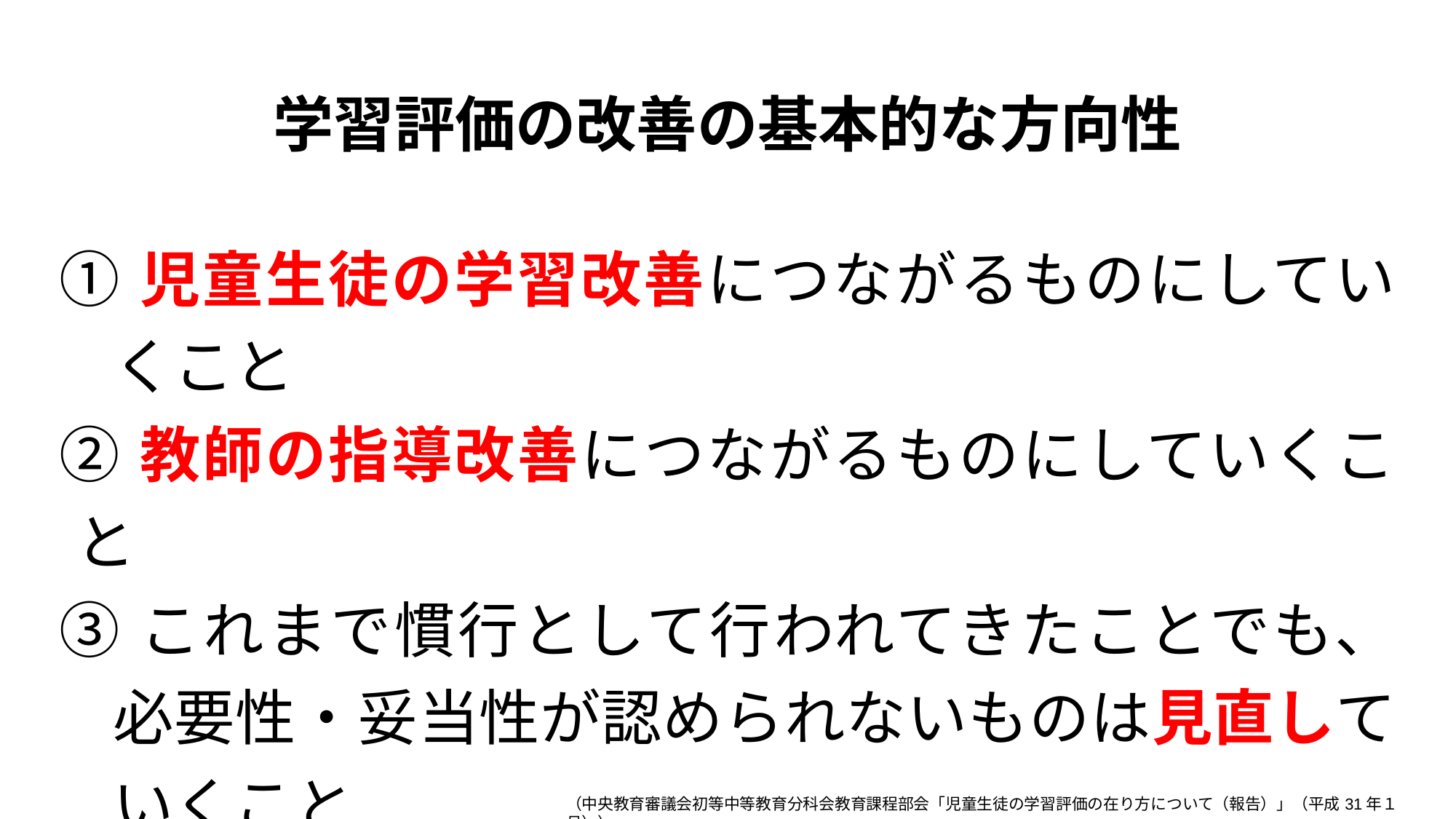

| 学習評価の改善の基本的な方向性 ①児童生徒の学習改善につながるものにしていくこと ②教師の指導改善につながるものにしていくこと ③これまで慣行として行われてきたことでも、必要性・妥当性が認められないものは見直していくこと |
| --- |
（中央教育審議会初等中等教育分科会教育課程部会「児童生徒の学習評価の在り方について（報告）」（平成31年１月））